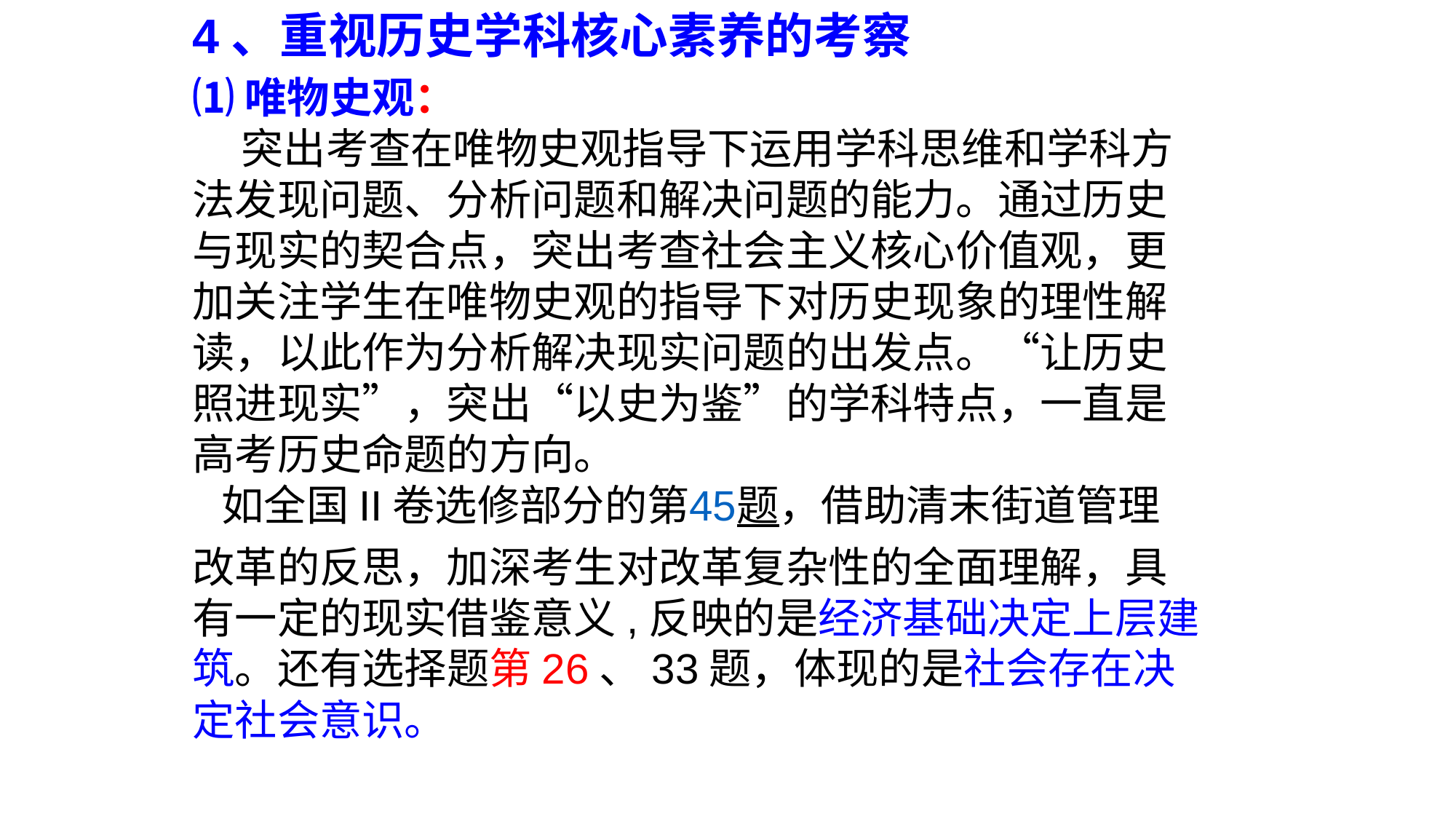

4、重视历史学科核心素养的考察
⑴唯物史观：
      突出考查在唯物史观指导下运用学科思维和学科方法发现问题、分析问题和解决问题的能力。通过历史与现实的契合点，突出考查社会主义核心价值观，更加关注学生在唯物史观的指导下对历史现象的理性解读，以此作为分析解决现实问题的出发点。“让历史照进现实”，突出“以史为鉴”的学科特点，一直是高考历史命题的方向。
  如全国II卷选修部分的第45题，借助清末街道管理改革的反思，加深考生对改革复杂性的全面理解，具有一定的现实借鉴意义,反映的是经济基础决定上层建筑。还有选择题第26、33题，体现的是社会存在决定社会意识。